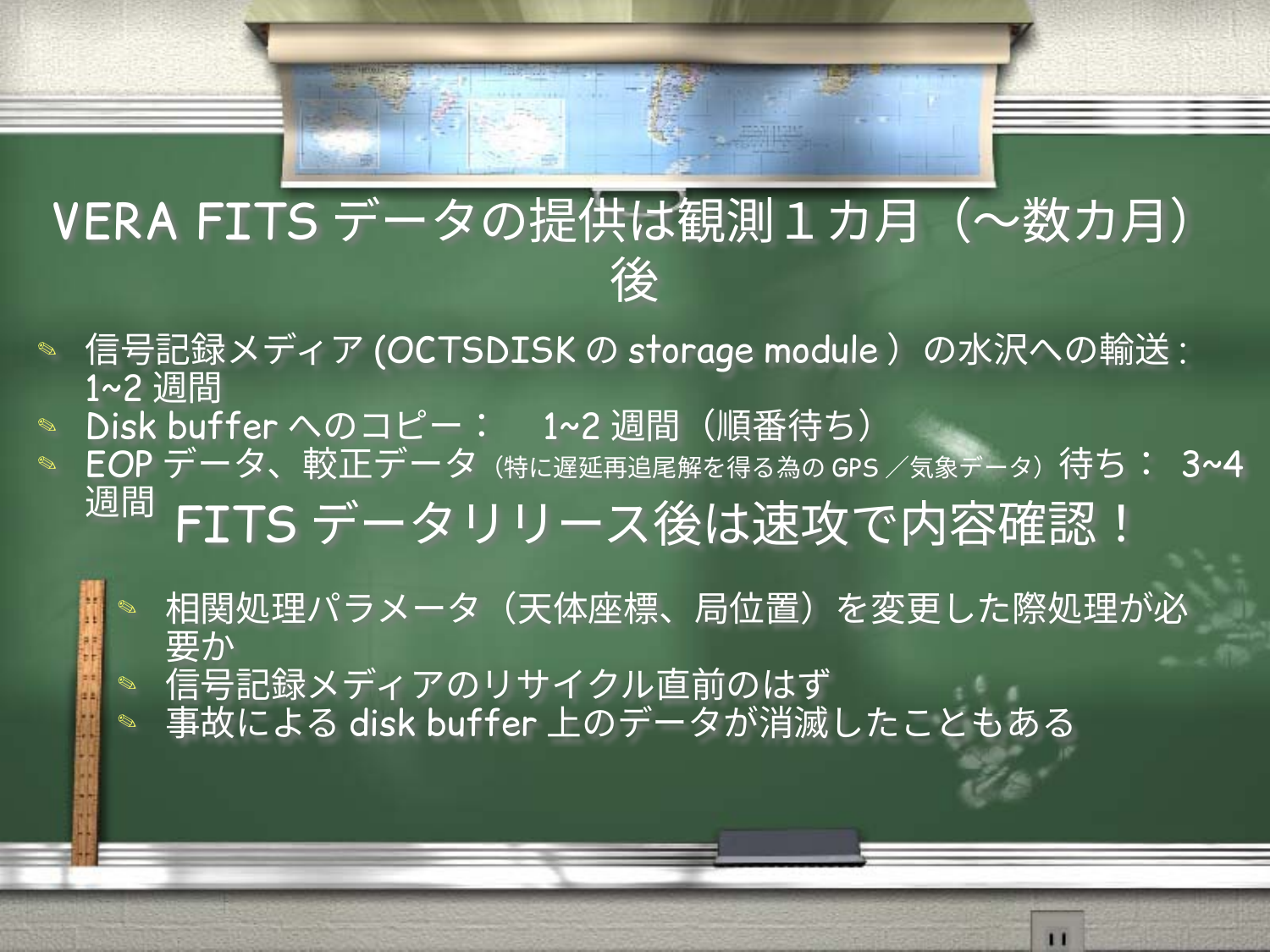

# VERA FITSデータの提供は観測１カ月（〜数カ月）後
信号記録メディア(OCTSDISKのstorage module）の水沢への輸送: 1~2週間
Disk bufferへのコピー：　1~2週間（順番待ち）
EOPデータ、較正データ（特に遅延再追尾解を得る為のGPS／気象データ）待ち： 3~4週間

FITSデータリリース後は速攻で内容確認！

相関処理パラメータ（天体座標、局位置）を変更した際処理が必要か
信号記録メディアのリサイクル直前のはず
事故によるdisk buffer上のデータが消滅したこともある